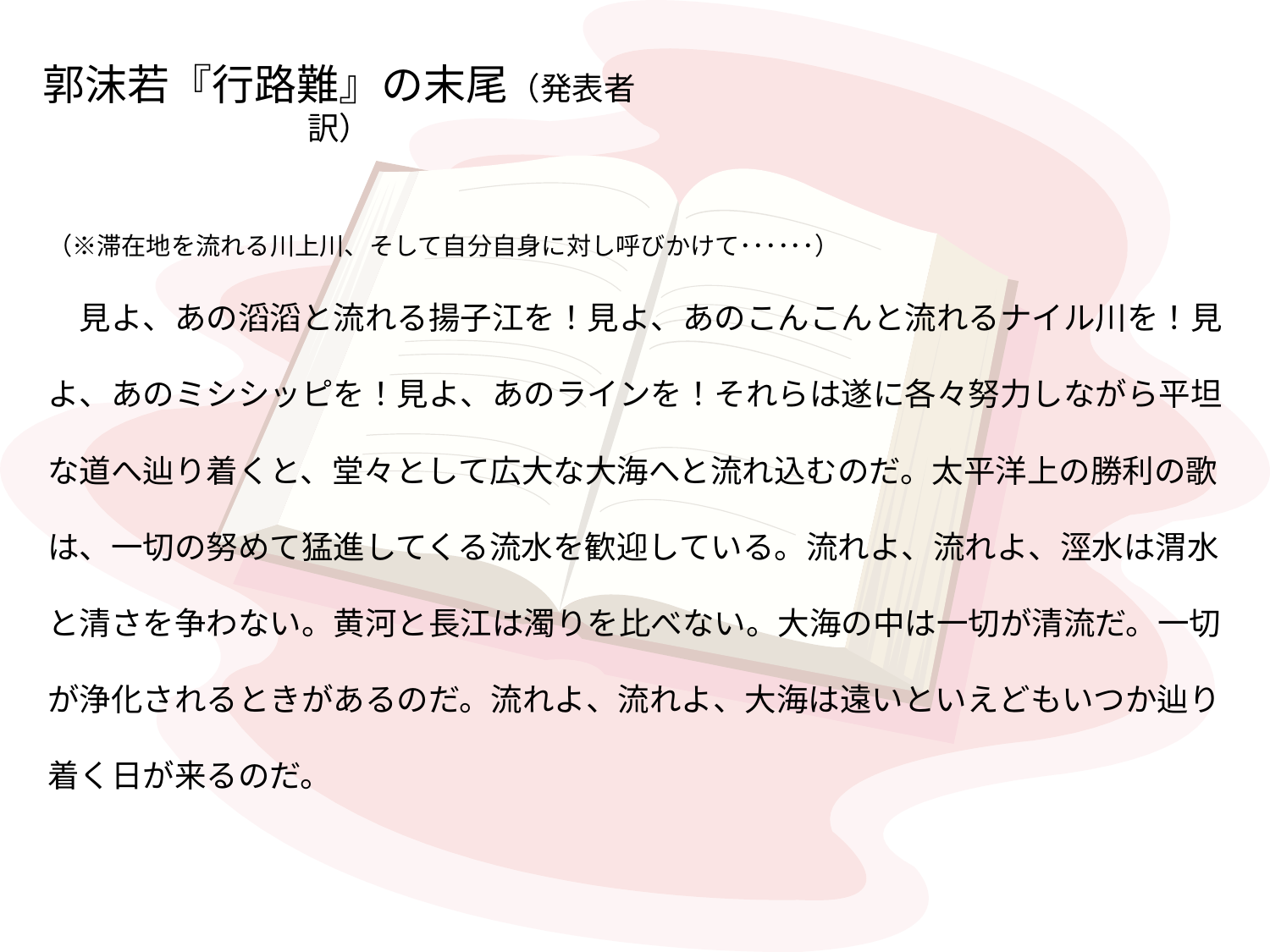

# 郭沫若『行路難』の末尾（発表者訳）
（※滞在地を流れる川上川、そして自分自身に対し呼びかけて･･････）
　見よ、あの滔滔と流れる揚子江を！見よ、あのこんこんと流れるナイル川を！見よ、あのミシシッピを！見よ、あのラインを！それらは遂に各々努力しながら平坦な道へ辿り着くと、堂々として広大な大海へと流れ込むのだ。太平洋上の勝利の歌は、一切の努めて猛進してくる流水を歓迎している。流れよ、流れよ、涇水は渭水と清さを争わない。黄河と長江は濁りを比べない。大海の中は一切が清流だ。一切が浄化されるときがあるのだ。流れよ、流れよ、大海は遠いといえどもいつか辿り着く日が来るのだ。